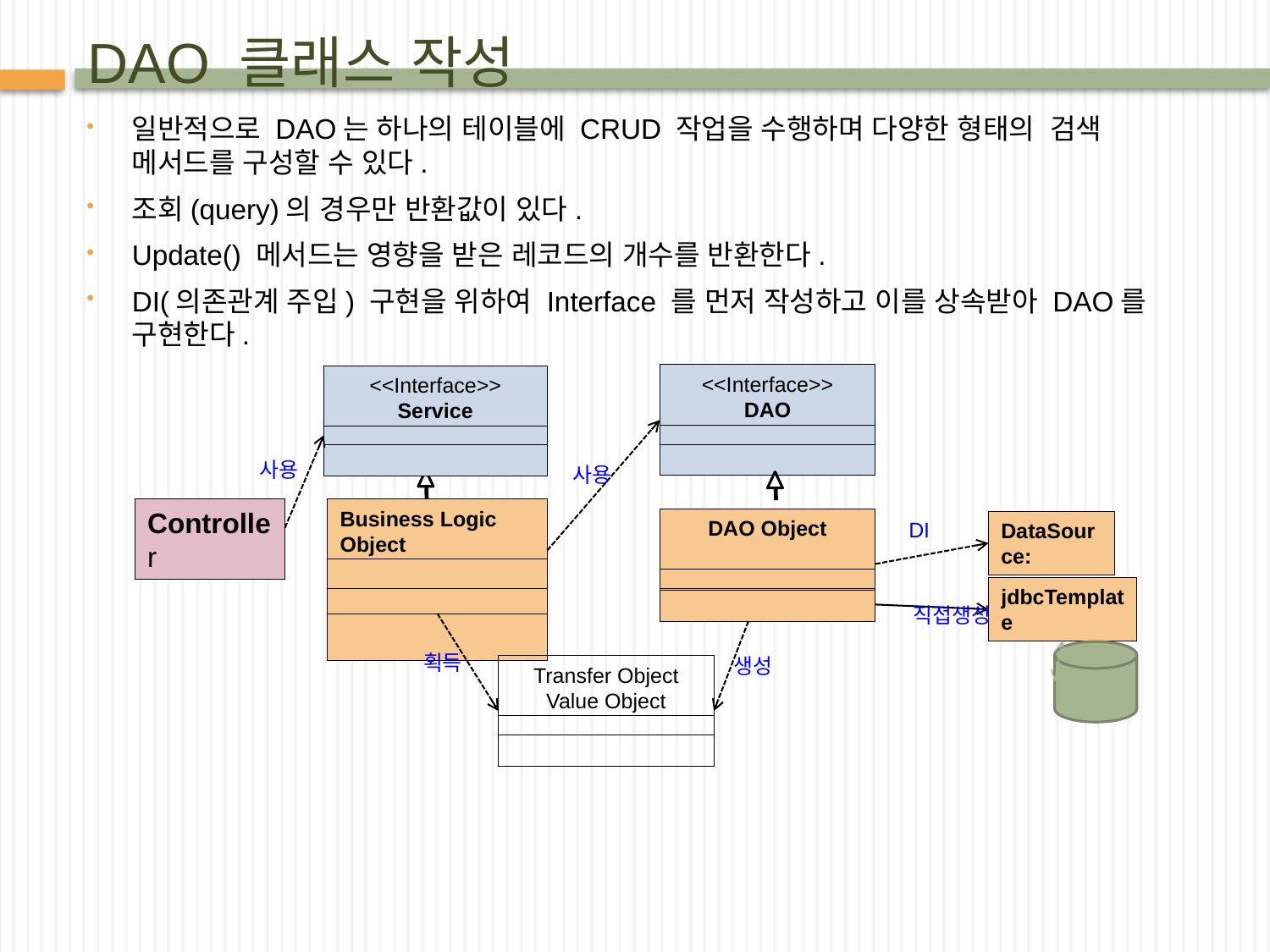

# DAO 클래스 작성
일반적으로 DAO는 하나의 테이블에 CRUD 작업을 수행하며 다양한 형태의  검색 메서드를 구성할 수 있다.
조회(query)의 경우만 반환값이 있다.
Update() 메서드는 영향을 받은 레코드의 개수를 반환한다.
DI(의존관계 주입) 구현을 위하여 Interface 를 먼저 작성하고 이를 상속받아 DAO를 구현한다.

<<Interface>>
DAO

<<Interface>>
Service

사용
사용

Controller
Business Logic Object
Service Logic Object

DAO Object

DI
DataSource:
jdbcTemplate
직접생성

획득
생성
Transfer Object
Value Object